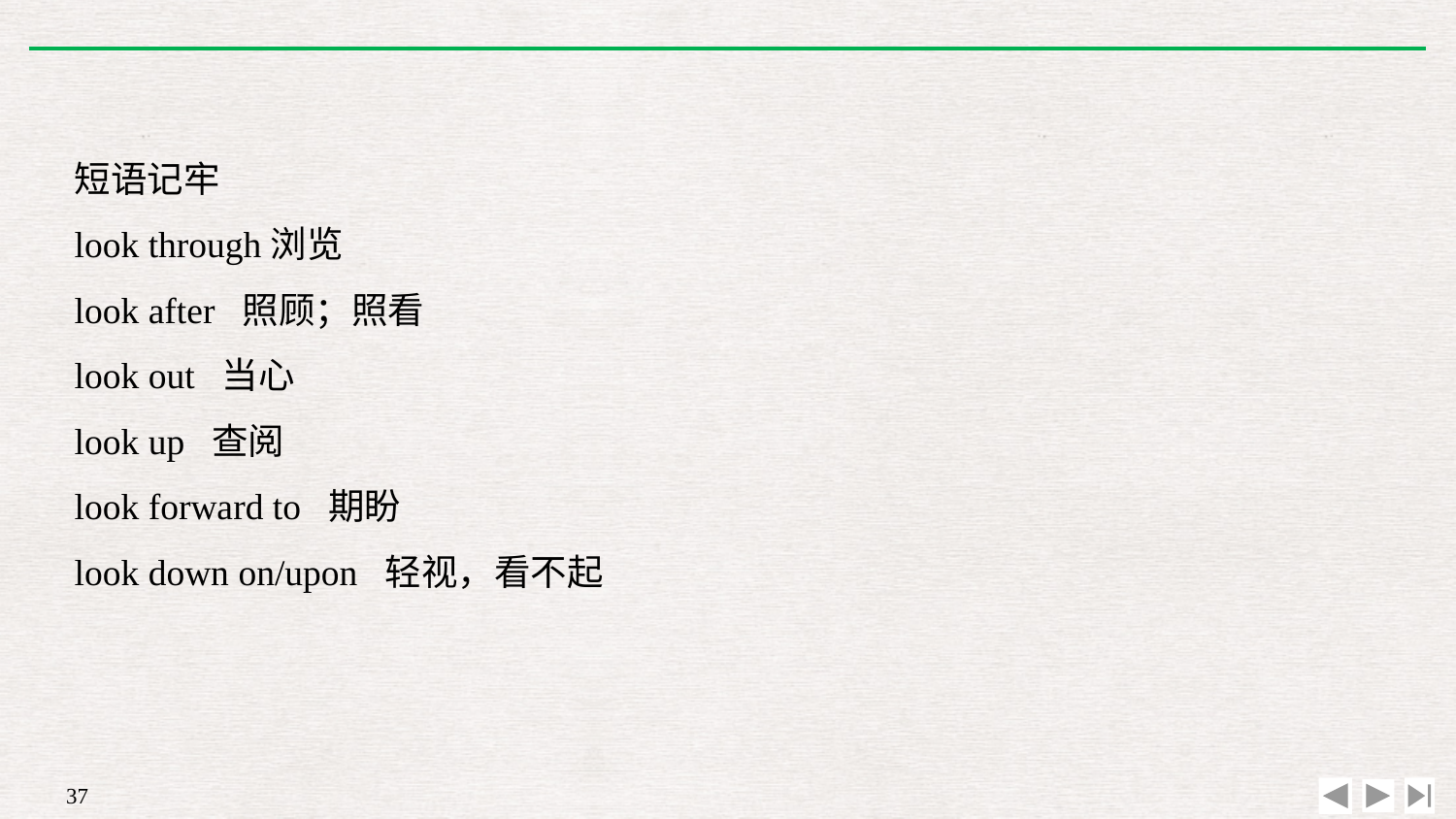

短语记牢
look through浏览
look after  照顾；照看
look out  当心
look up  查阅
look forward to  期盼
look down on/upon  轻视，看不起